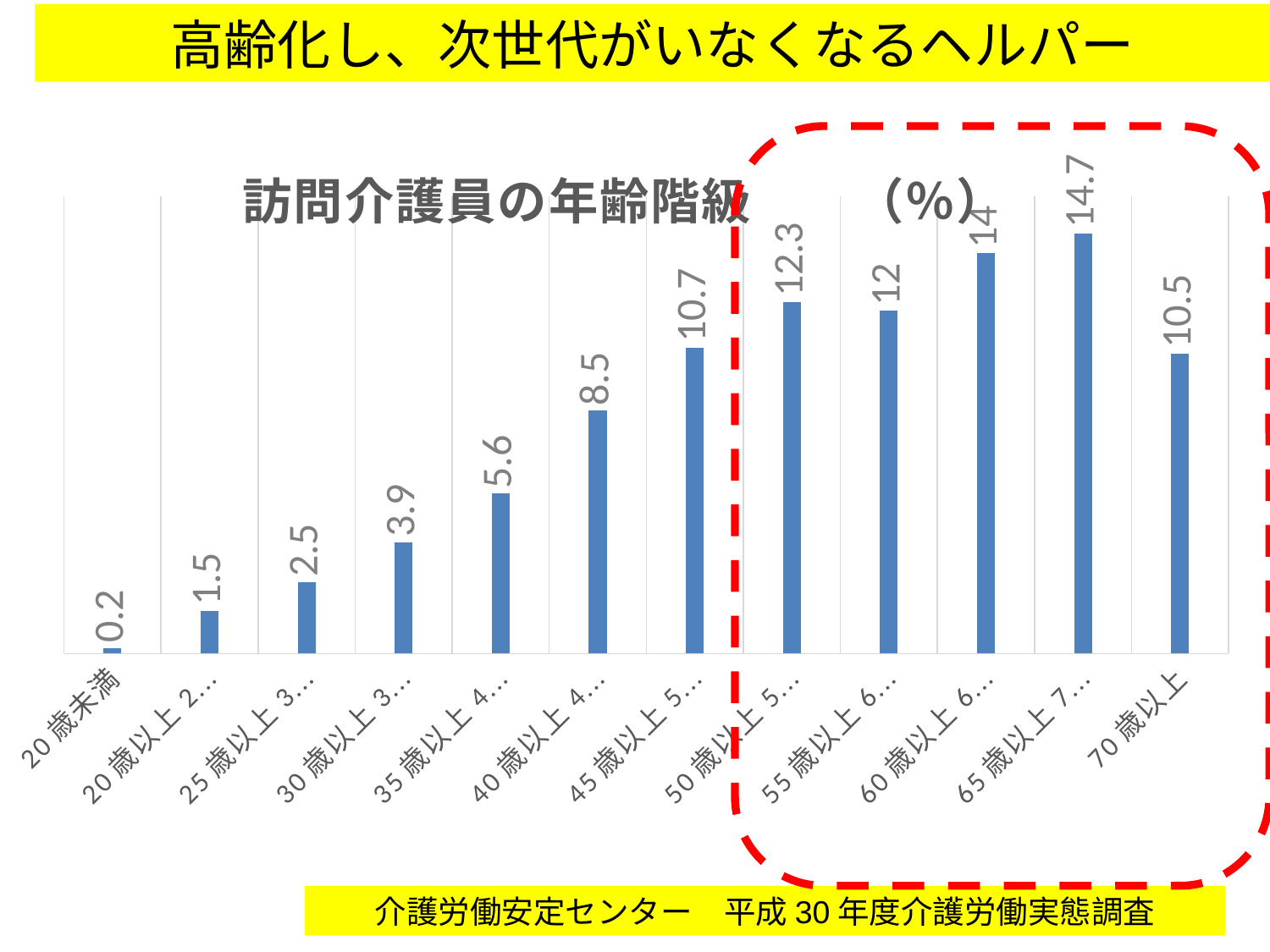

# 高齢化し、次世代がいなくなるヘルパー

### Chart: 訪問介護員の年齢階級　　（％）

| Category |  |
|---|---|
| 20歳未満 | 0.2 |
| 20歳以上25歳未満 | 1.5 |
| 25歳以上30歳未満 | 2.5 |
| 30歳以上35歳未満 | 3.9 |
| 35歳以上40歳未満 | 5.6 |
| 40歳以上45歳未満 | 8.5 |
| 45歳以上50歳未満 | 10.7 |
| 50歳以上55歳未満 | 12.3 |
| 55歳以上60歳未満 | 12.0 |
| 60歳以上65歳未満 | 14.0 |
| 65歳以上70歳未満 | 14.7 |
| 70歳以上 | 10.5 |
介護労働安定センター　平成30年度介護労働実態調査